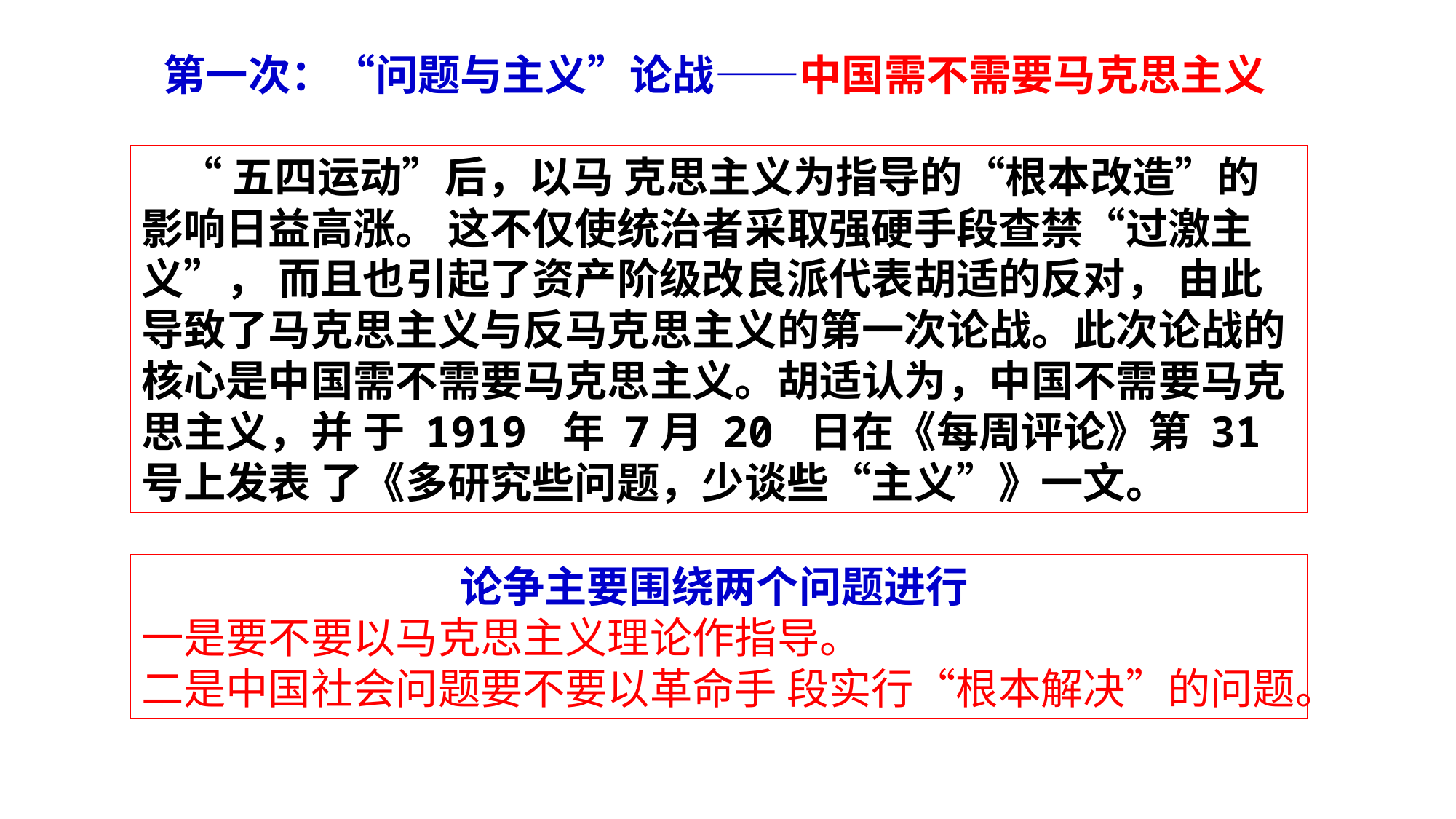

第一次：“问题与主义”论战——中国需不需要马克思主义
    “五四运动”后，以马 克思主义为指导的“根本改造”的影响日益高涨。 这不仅使统治者采取强硬手段查禁“过激主义”， 而且也引起了资产阶级改良派代表胡适的反对， 由此导致了马克思主义与反马克思主义的第一次论战。此次论战的核心是中国需不需要马克思主义。胡适认为，中国不需要马克思主义，并 于 1919 年 7月 20 日在《每周评论》第 31 号上发表 了《多研究些问题，少谈些“主义”》一文。
论争主要围绕两个问题进行
一是要不要以马克思主义理论作指导。
二是中国社会问题要不要以革命手 段实行“根本解决”的问题。